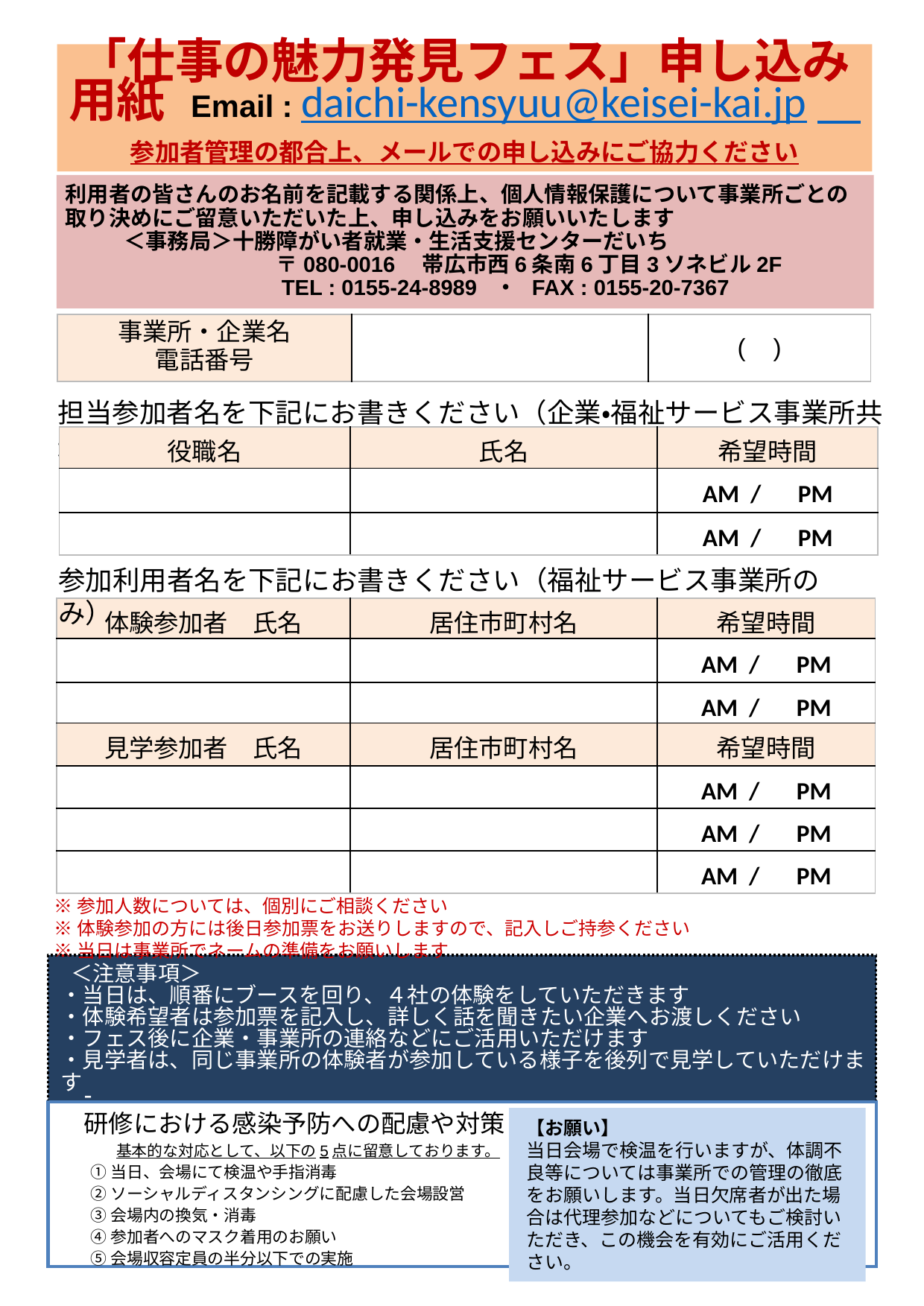

「仕事の魅力発見フェス」申し込み用紙  Email : daichi-kensyuu@keisei-kai.jp
参加者管理の都合上、メールでの申し込みにご協力ください
利用者の皆さんのお名前を記載する関係上、個人情報保護について事業所ごとの取り決めにご留意いただいた上、申し込みをお願いいたします
  　　＜事務局＞十勝障がい者就業・生活支援センターだいち
　　　　　　　　　   〒080-0016　帯広市西6条南6丁目3ソネビル2F
　　　　　　　　　   TEL : 0155-24-8989  ・  FAX : 0155-20-7367
| 事業所・企業名 電話番号 |  | ( ) |
| --- | --- | --- |
担当参加者名を下記にお書きください（企業・福祉サービス事業所共通）
| 役職名 | 氏名 | 希望時間 |
| --- | --- | --- |
|  |  | AM /　PM |
|  |  | AM /　PM |
参加利用者名を下記にお書きください（福祉サービス事業所のみ）
| 体験参加者　氏名 | 居住市町村名 | 希望時間 |
| --- | --- | --- |
|  |  | AM /　PM |
|  |  | AM /　PM |
| 見学参加者　氏名 | 居住市町村名 | 希望時間 |
|  |  | AM /　PM |
|  |  | AM /　PM |
|  |  | AM /　PM |
※参加人数については、個別にご相談ください
※体験参加の方には後日参加票をお送りしますので、記入しご持参ください
※当日は事業所でネームの準備をお願いします

 ＜注意事項＞
・当日は、順番にブースを回り、４社の体験をしていただきます
・体験希望者は参加票を記入し、詳しく話を聞きたい企業へお渡しください
・フェス後に企業・事業所の連絡などにご活用いただけます
・見学者は、同じ事業所の体験者が参加している様子を後列で見学していただけます

-
研修における感染予防への配慮や対策-
　　基本的な対応として、以下の5点に留意しております。
①当日、会場にて検温や手指消毒
②ソーシャルディスタンシングに配慮した会場設営
③会場内の換気・消毒
④参加者へのマスク着用のお願い
⑤会場収容定員の半分以下での実施

【お願い】
当日会場で検温を行いますが、体調不良等については事業所での管理の徹底をお願いします。当日欠席者が出た場合は代理参加などについてもご検討いただき、この機会を有効にご活用ください。